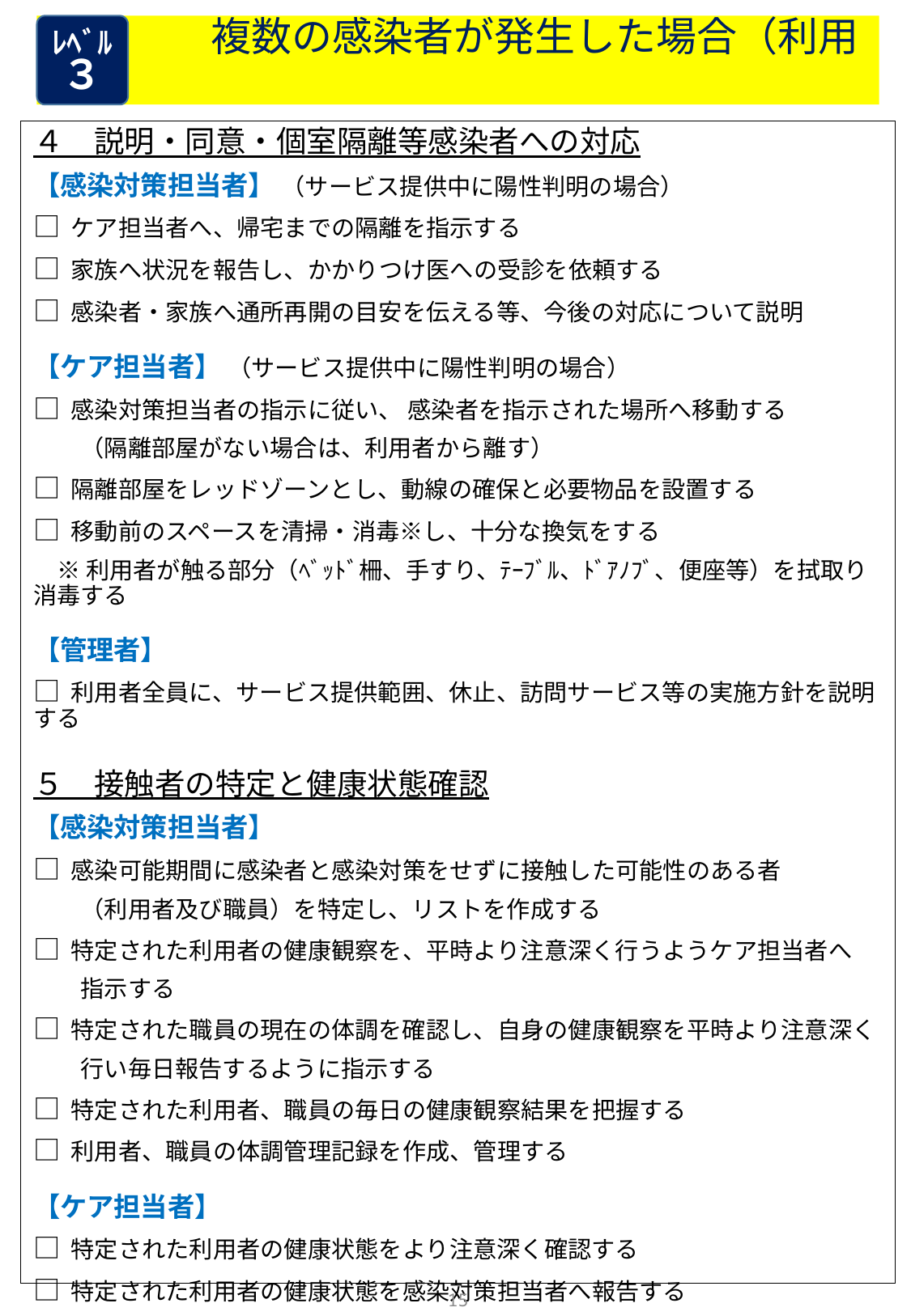

複数の感染者が発生した場合（利用者）
ﾚﾍﾞﾙ
３
４　説明・同意・個室隔離等感染者への対応
【感染対策担当者】 （サービス提供中に陽性判明の場合）
□ ケア担当者へ、帰宅までの隔離を指示する
□ 家族へ状況を報告し、かかりつけ医への受診を依頼する
□ 感染者・家族へ通所再開の目安を伝える等、今後の対応について説明

【ケア担当者】 （サービス提供中に陽性判明の場合）
□ 感染対策担当者の指示に従い、 感染者を指示された場所へ移動する
　　（隔離部屋がない場合は、利用者から離す）
□ 隔離部屋をレッドゾーンとし、動線の確保と必要物品を設置する
□ 移動前のスペースを清掃・消毒※し、十分な換気をする
　※ 利用者が触る部分（ﾍﾞｯﾄﾞ柵、手すり、ﾃｰﾌﾞﾙ、ﾄﾞｱﾉﾌﾞ、便座等）を拭取り消毒する

【管理者】
□ 利用者全員に、サービス提供範囲、休止、訪問サービス等の実施方針を説明する

５　接触者の特定と健康状態確認
【感染対策担当者】
□ 感染可能期間に感染者と感染対策をせずに接触した可能性のある者
　　（利用者及び職員）を特定し、リストを作成する
□ 特定された利用者の健康観察を、平時より注意深く行うようケア担当者へ
　　指示する
□ 特定された職員の現在の体調を確認し、自身の健康観察を平時より注意深く
　　行い毎日報告するように指示する
□ 特定された利用者、職員の毎日の健康観察結果を把握する
□ 利用者、職員の体調管理記録を作成、管理する

【ケア担当者】
□ 特定された利用者の健康状態をより注意深く確認する
□ 特定された利用者の健康状態を感染対策担当者へ報告する
15